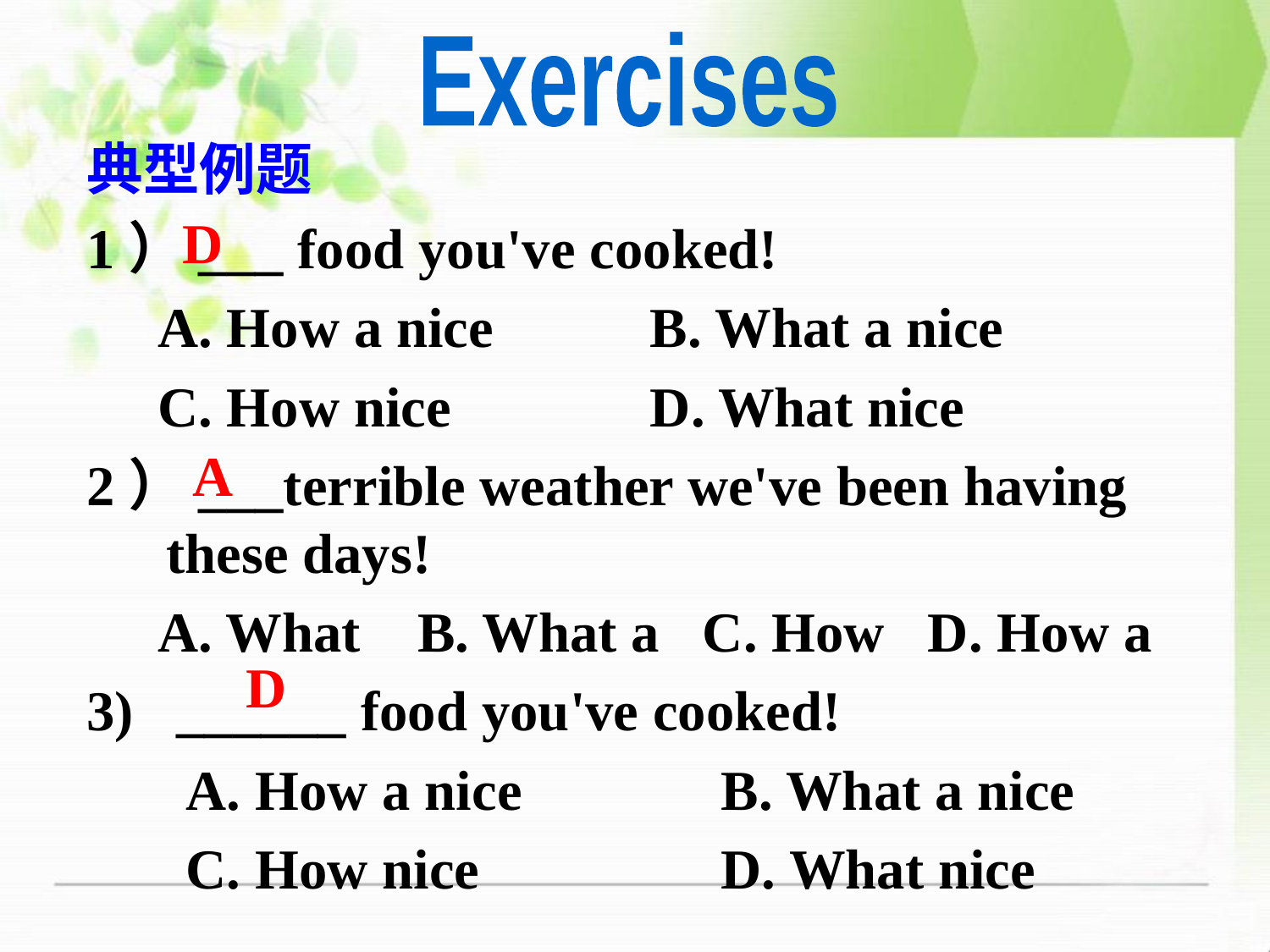

Exercises
典型例题
1）___ food you've cooked!
     A. How a nice           B. What a nice
     C. How nice              D. What nice
2）___terrible weather we've been having these days!
     A. What    B. What a   C. How   D. How a
3)   ______ food you've cooked!
       A. How a nice              B. What a nice
       C. How nice                 D. What nice
D
A
D